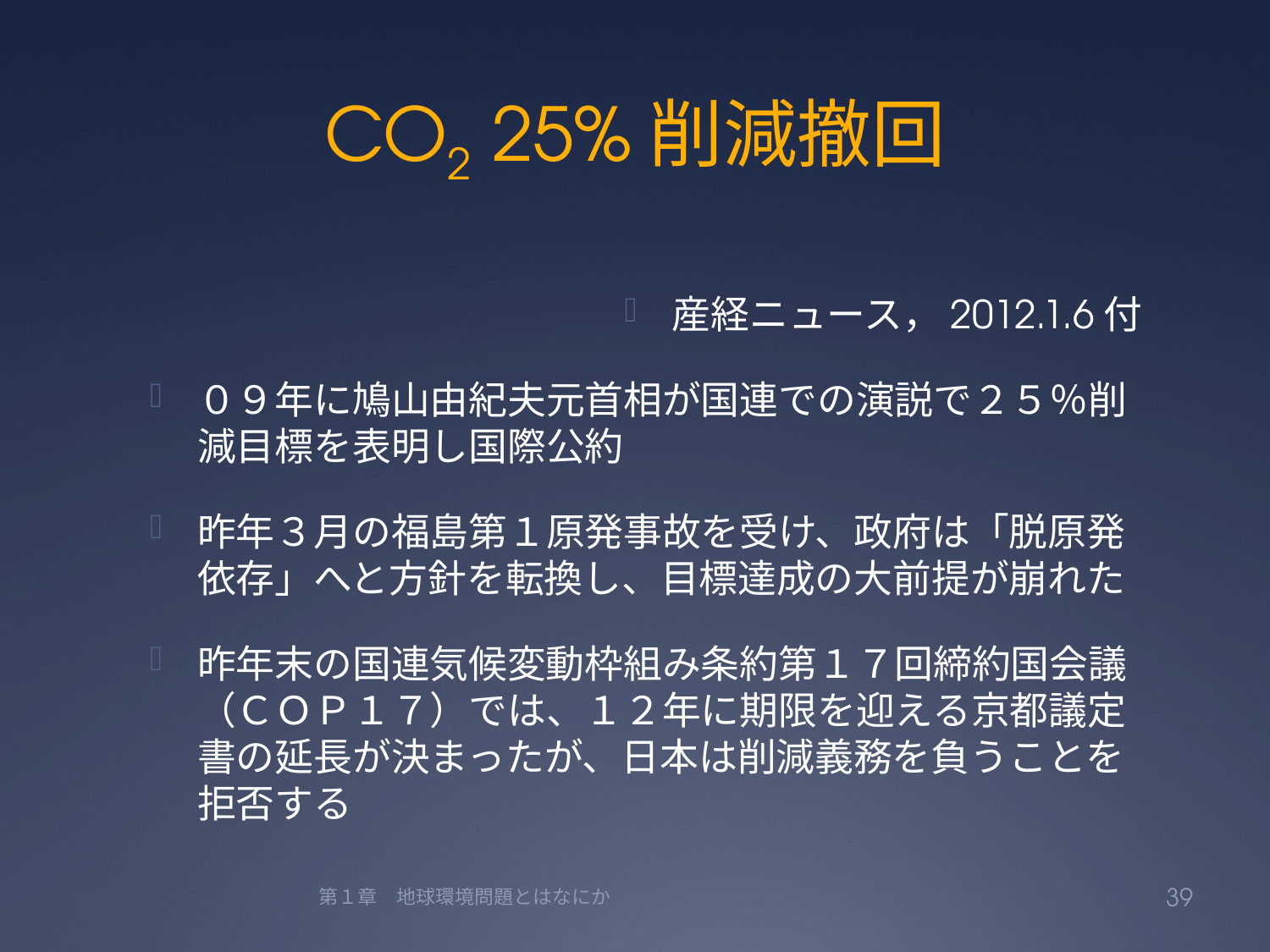

# CO2 25%削減撤回
産経ニュース，2012.1.6付
０９年に鳩山由紀夫元首相が国連での演説で２５％削減目標を表明し国際公約
昨年３月の福島第１原発事故を受け、政府は「脱原発依存」へと方針を転換し、目標達成の大前提が崩れた
昨年末の国連気候変動枠組み条約第１７回締約国会議（ＣＯＰ１７）では、１２年に期限を迎える京都議定書の延長が決まったが、日本は削減義務を負うことを拒否する
第１章　地球環境問題とはなにか
39